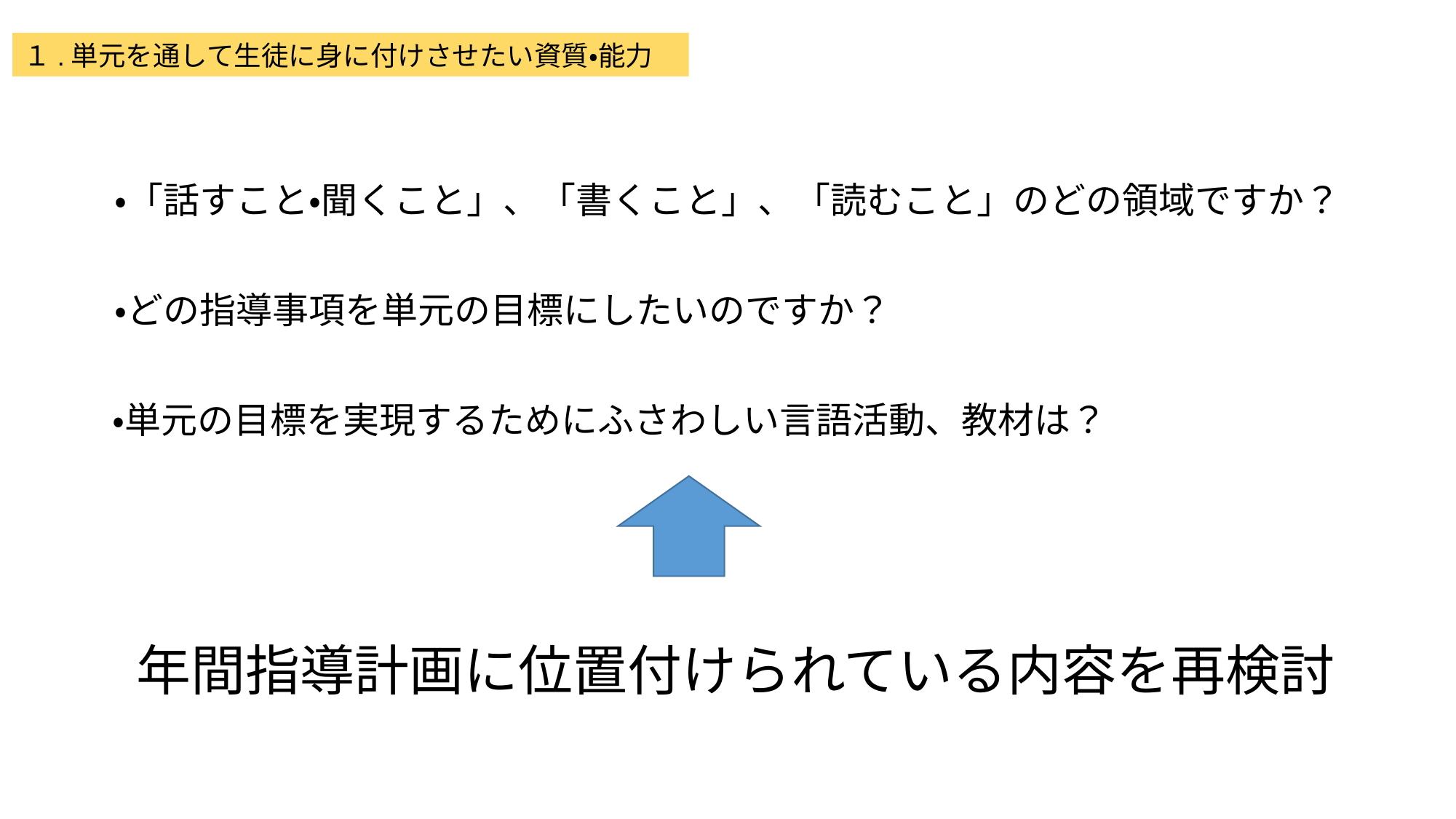

１.単元を通して生徒に身に付けさせたい資質・能力
  ・「話すこと・聞くこと」、「書くこと」、「読むこと」のどの領域ですか？
  ・どの指導事項を単元の目標にしたいのですか？
・単元の目標を実現するためにふさわしい言語活動、教材は？

年間指導計画に位置付けられている内容を再検討